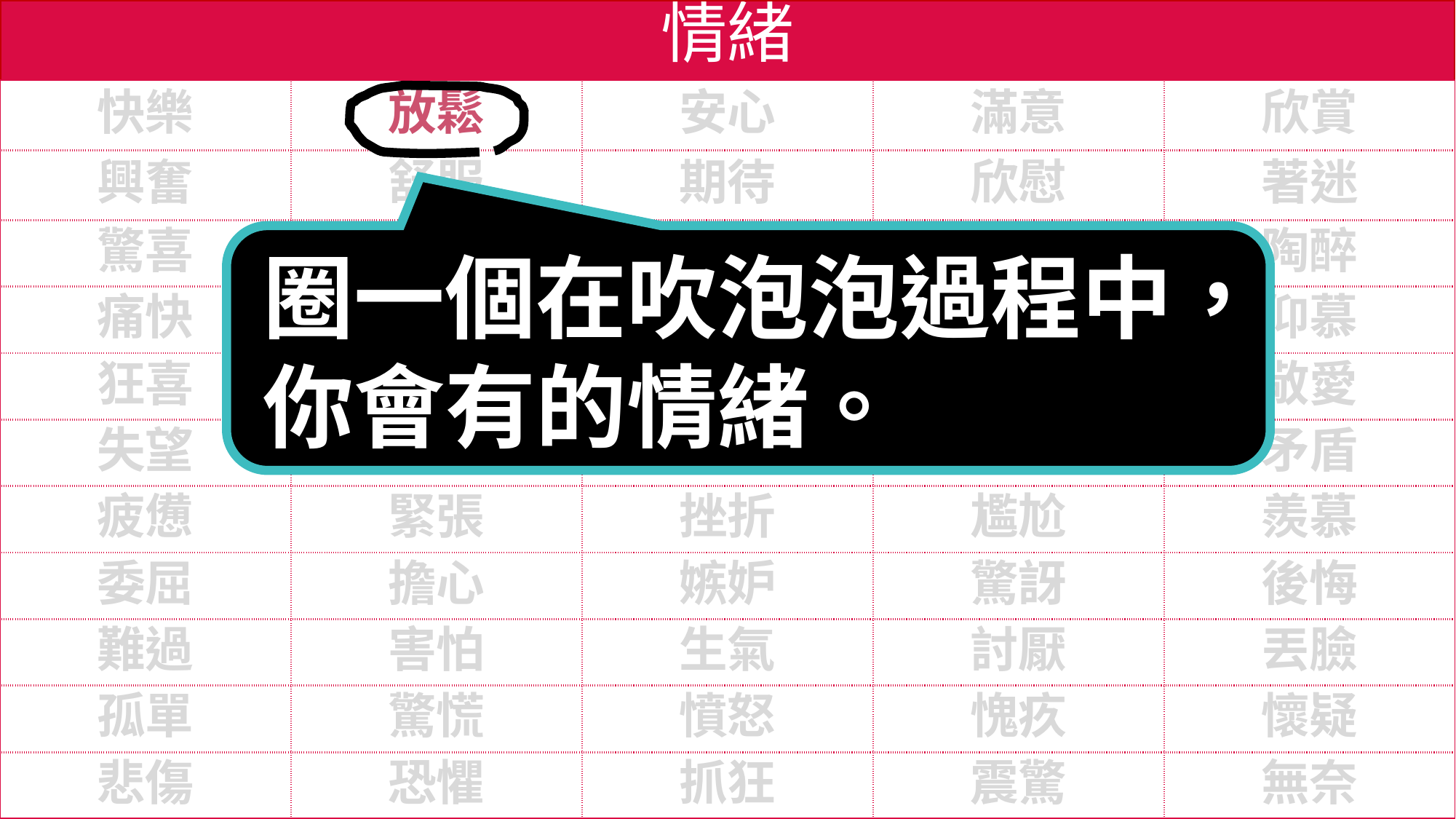

| 情緒 |  |  |  |  |
| --- | --- | --- | --- | --- |
| 快樂 | 放鬆 | 安心 | 滿意 | 欣賞 |
| 興奮 | 舒服 | 期待 | 欣慰 | 著迷 |
| 驚喜 | 平靜 | 解脫 | 甜蜜 | 陶醉 |
| 痛快 | 滿足 | 充實 | 感動 | 仰慕 |
| 狂喜 | 幸福 | 自豪 | 感激 | 敬愛 |
| 失望 | 不安 | 煩悶 | 無聊 | 矛盾 |
| 疲憊 | 緊張 | 挫折 | 尷尬 | 羨慕 |
| 委屈 | 擔心 | 嫉妒 | 驚訝 | 後悔 |
| 難過 | 害怕 | 生氣 | 討厭 | 丟臉 |
| 孤單 | 驚慌 | 憤怒 | 愧疚 | 懷疑 |
| 悲傷 | 恐懼 | 抓狂 | 震驚 | 無奈 |

圈一個在吹泡泡過程中，你會有的情緒。